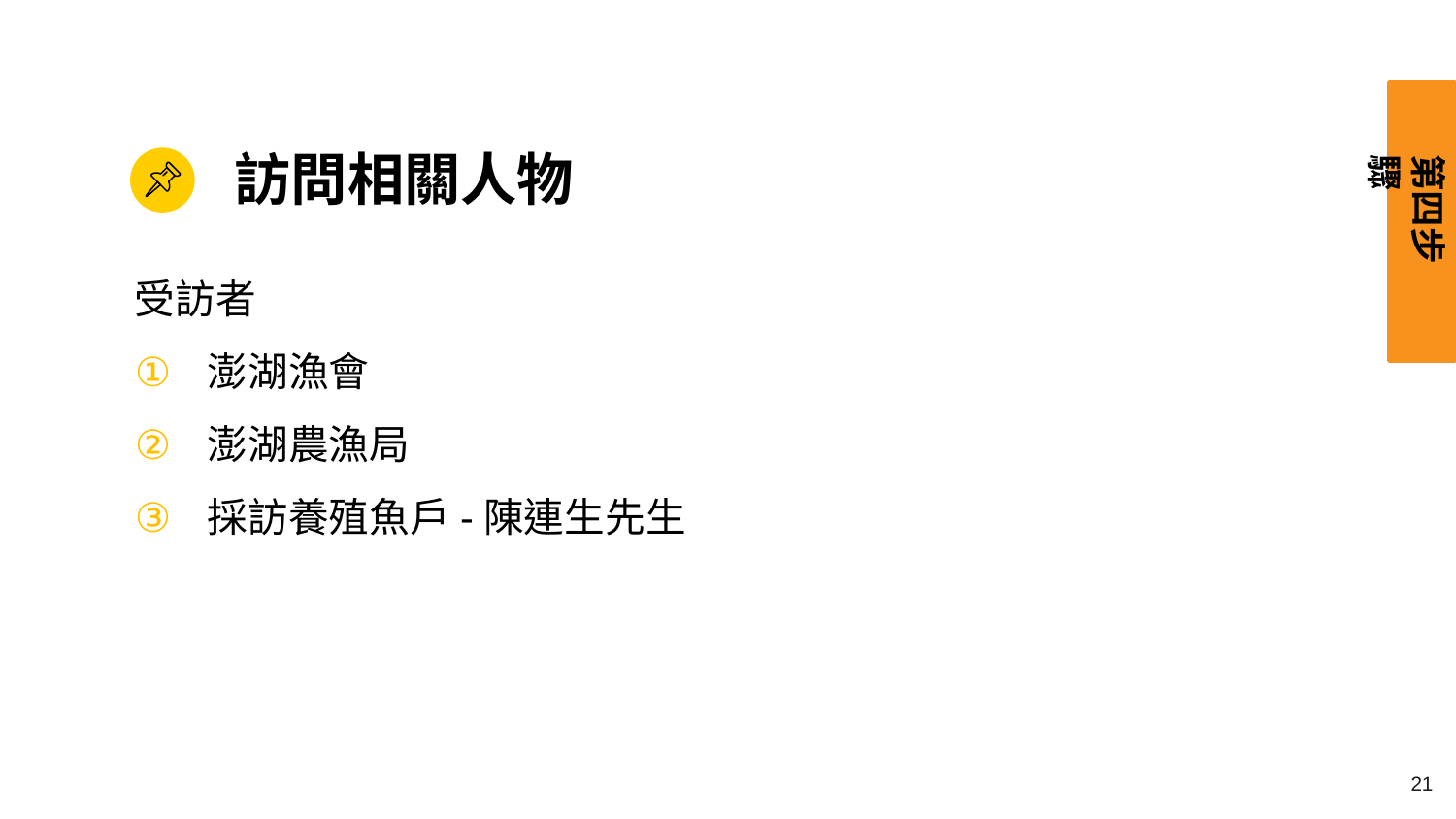

第四步驟
# 訪問相關人物

受訪者
澎湖漁會
澎湖農漁局
採訪養殖魚戶-陳連生先生

21